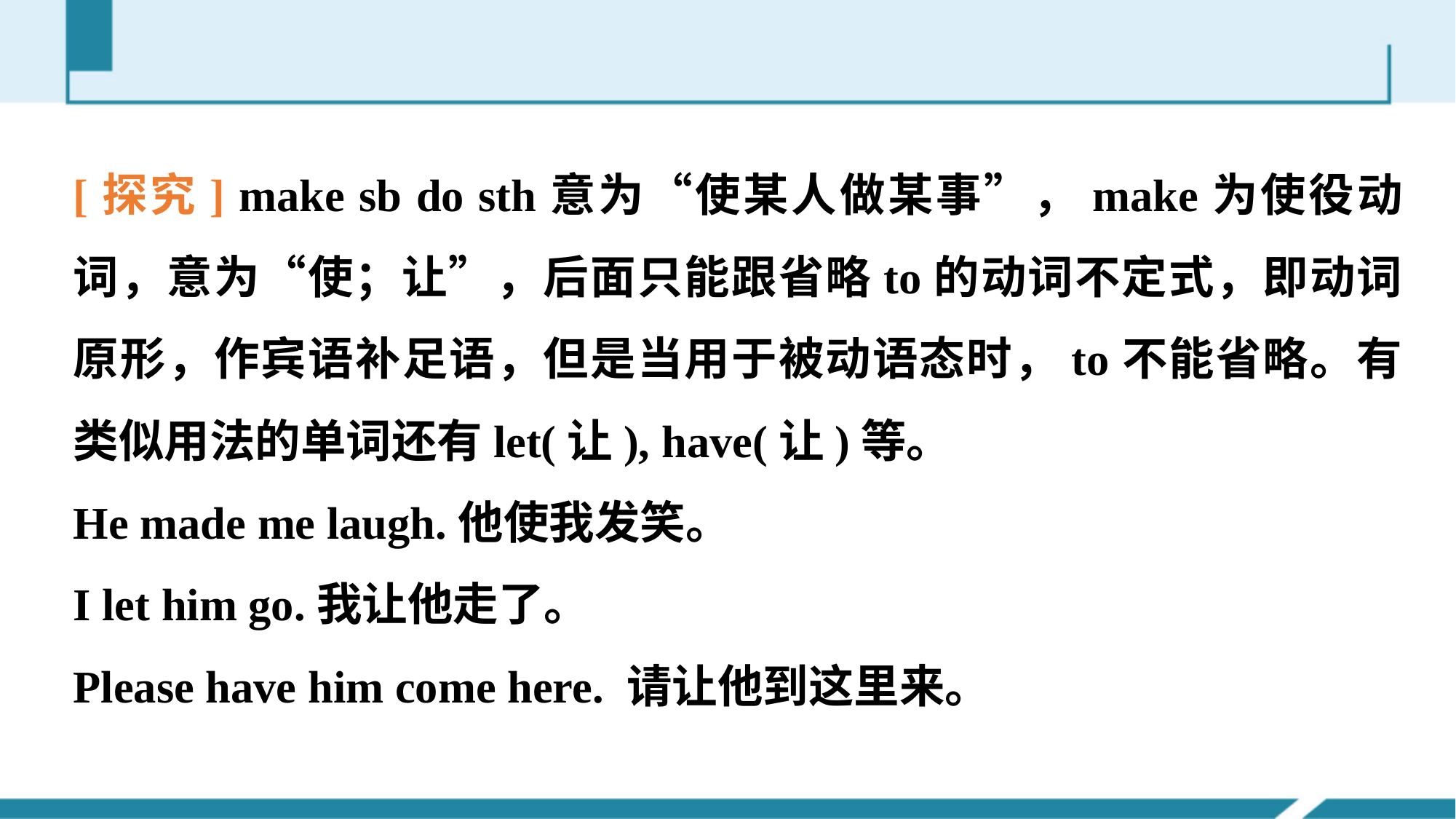

[探究] make sb do sth意为“使某人做某事”，make为使役动词，意为“使；让”，后面只能跟省略to的动词不定式，即动词原形，作宾语补足语，但是当用于被动语态时，to不能省略。有类似用法的单词还有let(让), have(让)等。
He made me laugh.他使我发笑。
I let him go.我让他走了。
Please have him come here. 请让他到这里来。